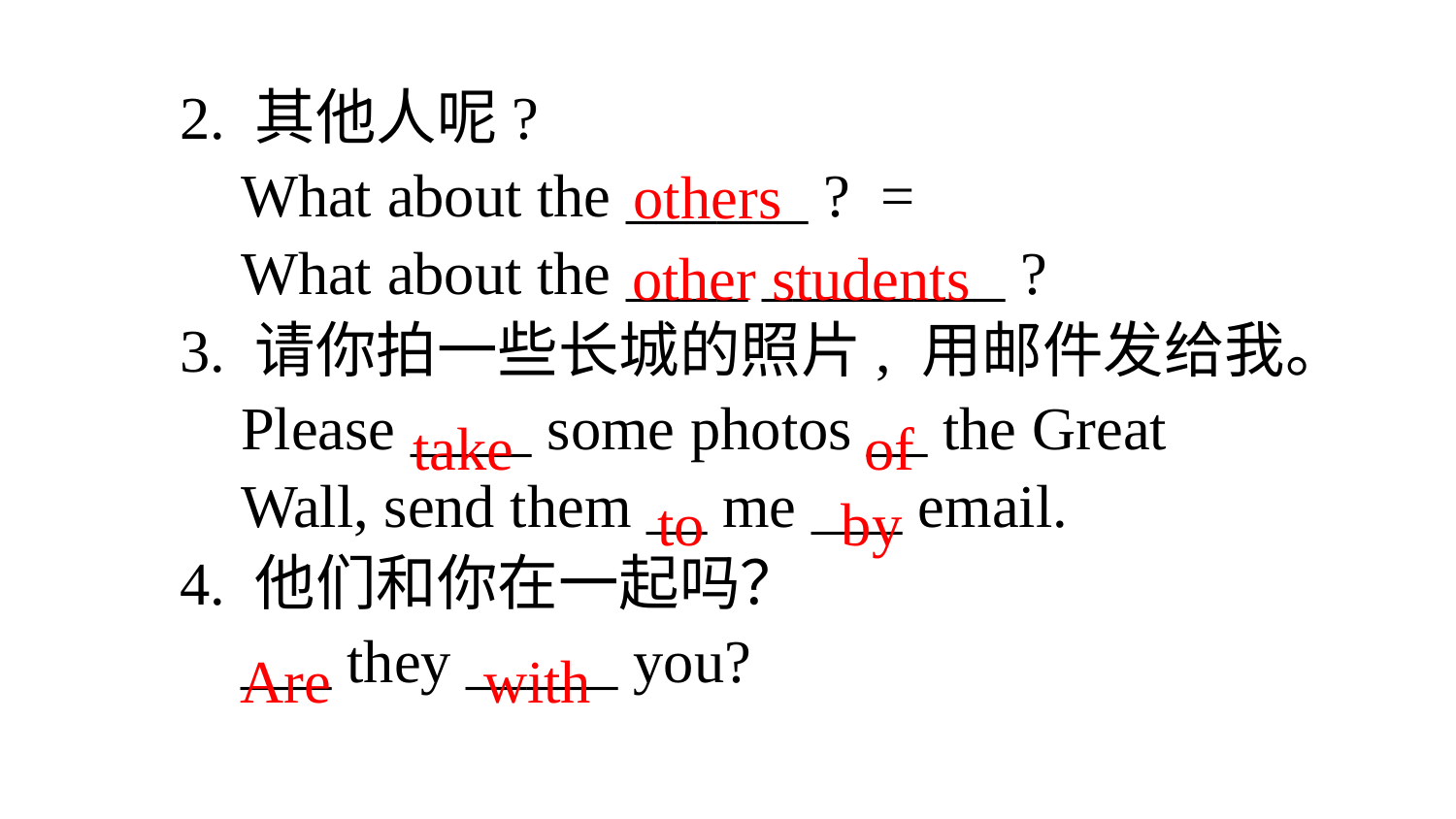

2. 其他人呢?
    What about the ______ ?  =
    What about the ____ ________ ?
3. 请你拍一些长城的照片, 用邮件发给我。
    Please ____ some photos __ the Great
    Wall, send them __ me ___ email.
4. 他们和你在一起吗？
    ___ they _____ you?
others
other students
take                       of
                to         by
Are          with